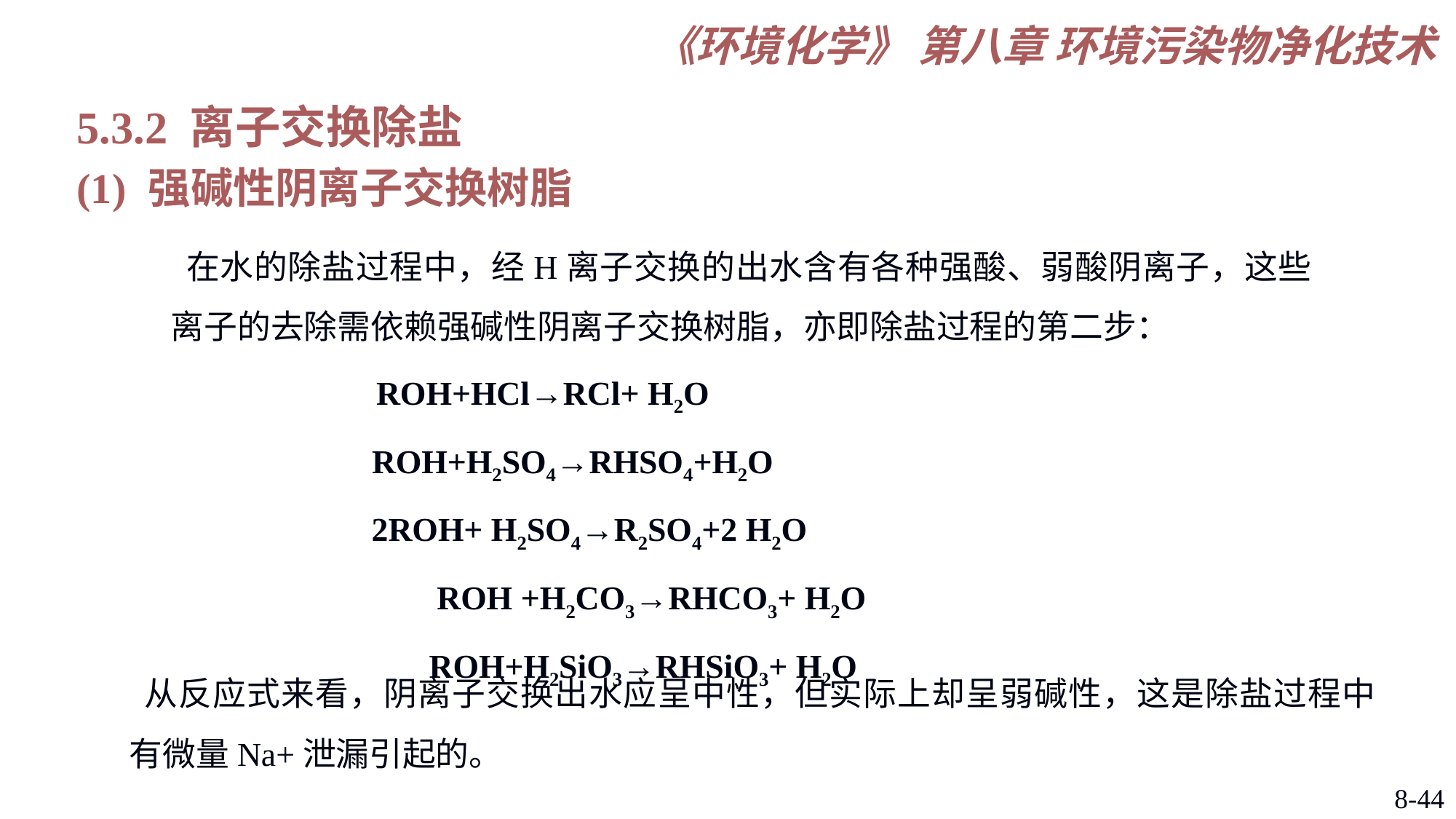

5.3.2 离子交换除盐
(1) 强碱性阴离子交换树脂
在水的除盐过程中，经H离子交换的出水含有各种强酸、弱酸阴离子，这些离子的去除需依赖强碱性阴离子交换树脂，亦即除盐过程的第二步：
ROH+HCl→RCl+ H2O
ROH+H2SO4→RHSO4+H2O
2ROH+ H2SO4→R2SO4+2 H2O
ROH +H2CO3→RHCO3+ H2O
ROH+H2SiO3→RHSiO3+ H2O
从反应式来看，阴离子交换出水应呈中性，但实际上却呈弱碱性，这是除盐过程中有微量Na+泄漏引起的。
8-44